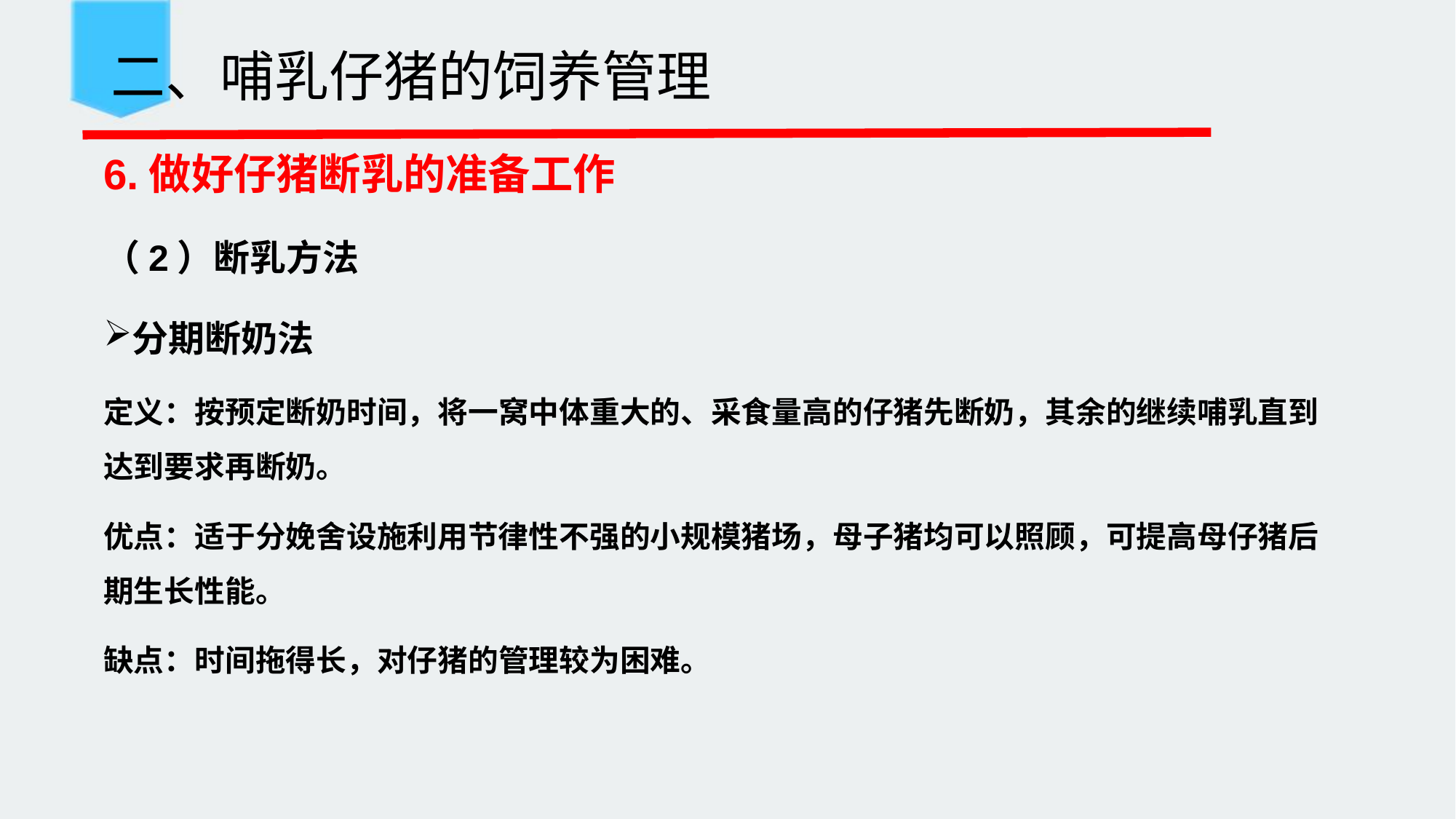

二、哺乳仔猪的饲养管理

6.做好仔猪断乳的准备工作
（2）断乳方法
分期断奶法
定义：按预定断奶时间，将一窝中体重大的、采食量高的仔猪先断奶，其余的继续哺乳直到达到要求再断奶。
优点：适于分娩舍设施利用节律性不强的小规模猪场，母子猪均可以照顾，可提高母仔猪后期生长性能。
缺点：时间拖得长，对仔猪的管理较为困难。